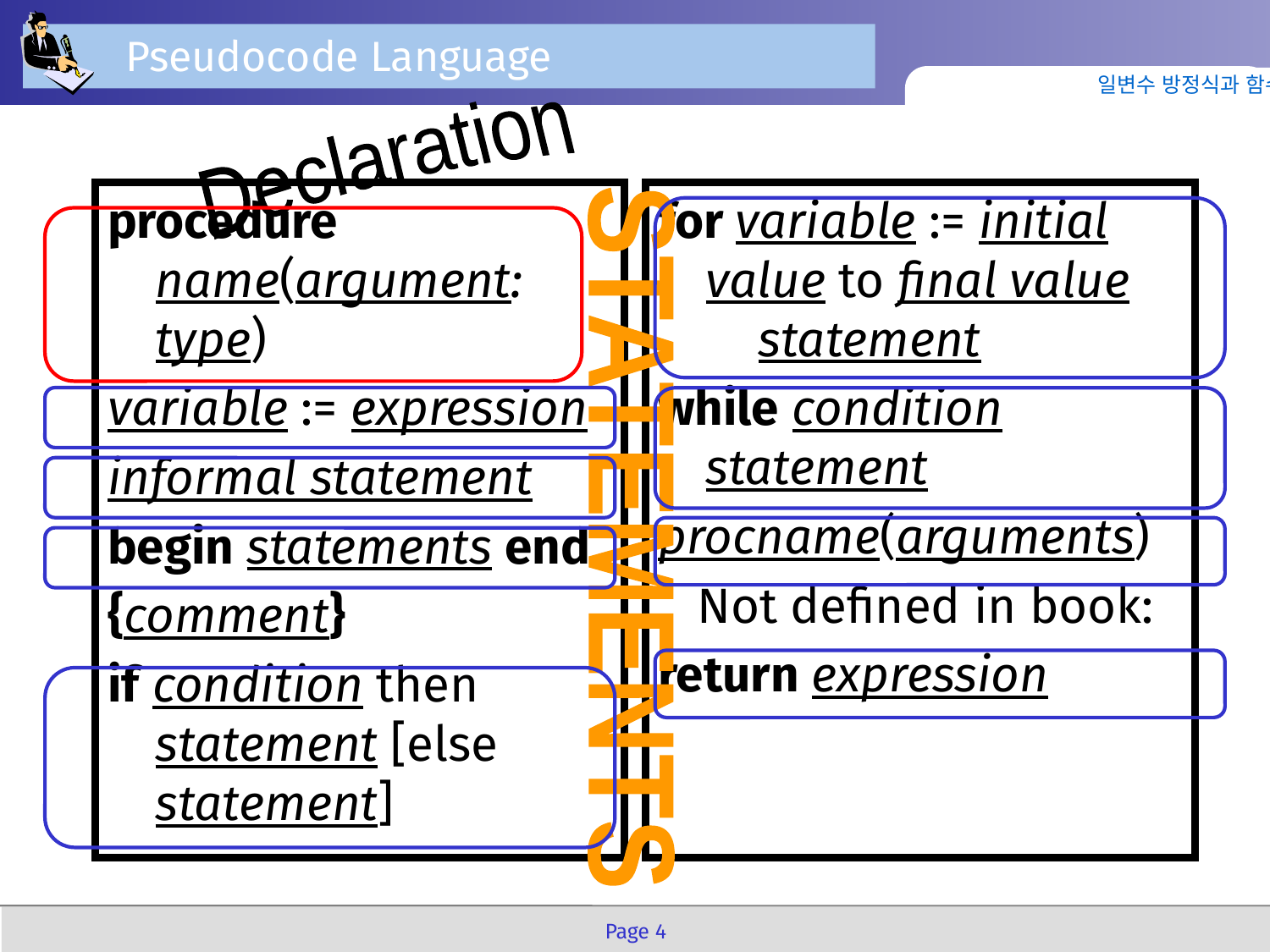

Pseudocode Language
일변수 방정식과 함수
Declaration

procedure
name(argument: type)
variable := expression
informal statement
begin statements end
{comment}
if condition then statement [else statement]
for variable := initial value to final value
    statement
while condition statement
procname(arguments)
   Not defined in book:
return expression

STATEMENTS

Page 4